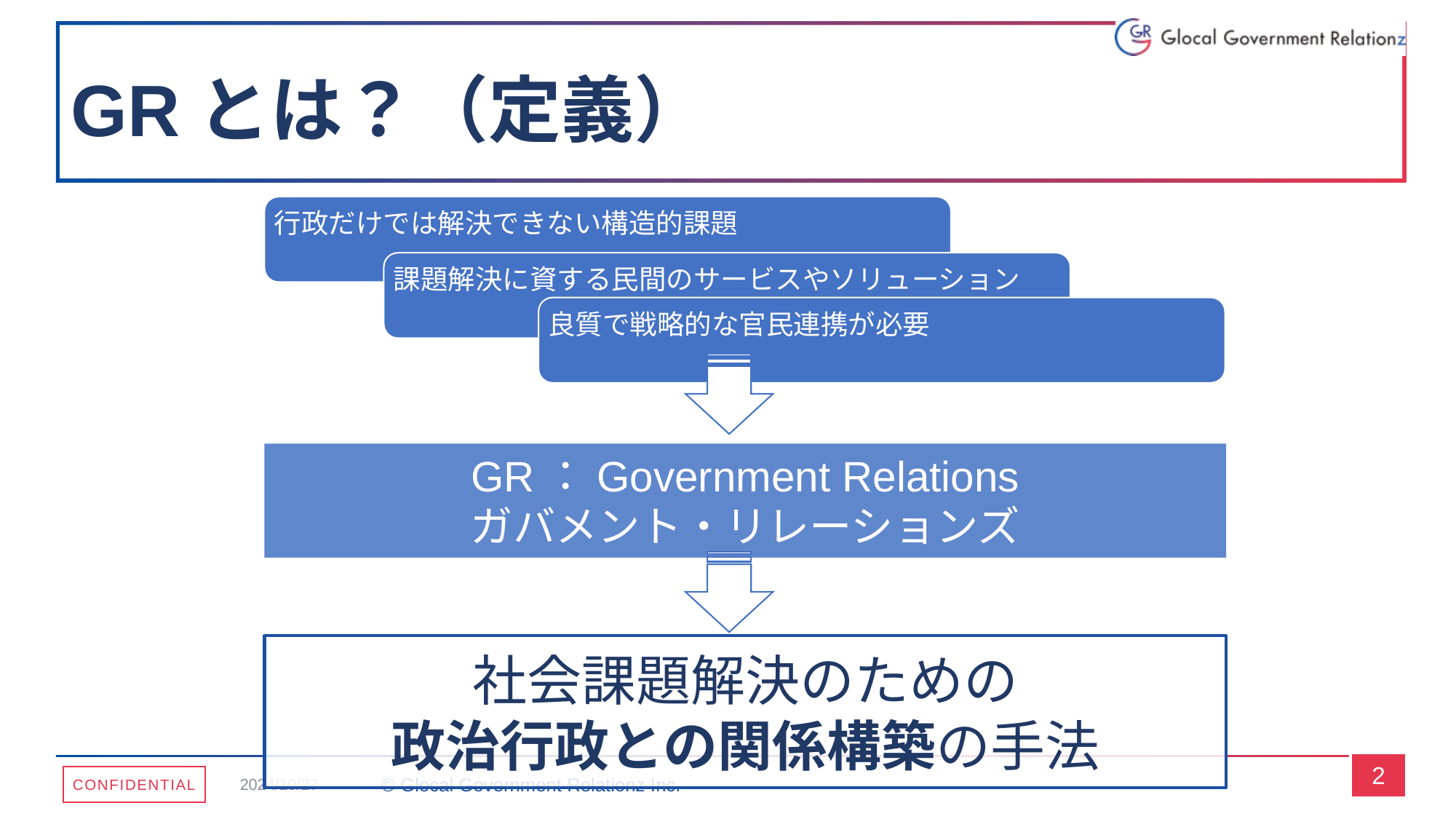

# GRとは？（定義）
行政だけでは解決できない構造的課題
課題解決に資する民間のサービスやソリューション

良質で戦略的な官民連携が必要

GR：Government Relations
ガバメント・リレーションズ

社会課題解決のための
政治行政との関係構築の手法
2024/10/27